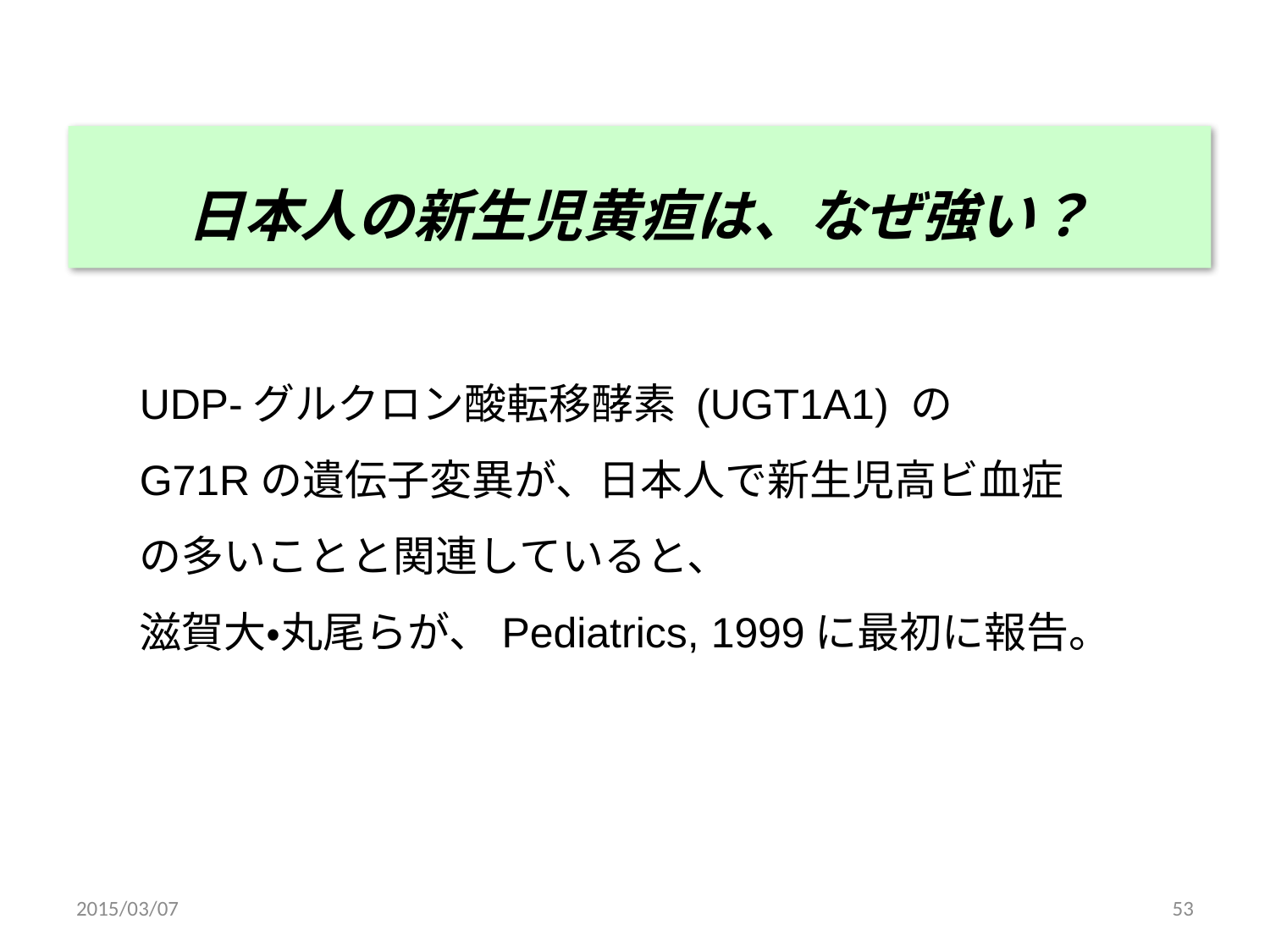

# 日本人の新生児黄疸は、なぜ強い？
UDP-グルクロン酸転移酵素 (UGT1A1) の
G71Rの遺伝子変異が、日本人で新生児高ビ血症の多いことと関連していると、
滋賀大・丸尾らが、Pediatrics, 1999に最初に報告。
2015/03/07
53